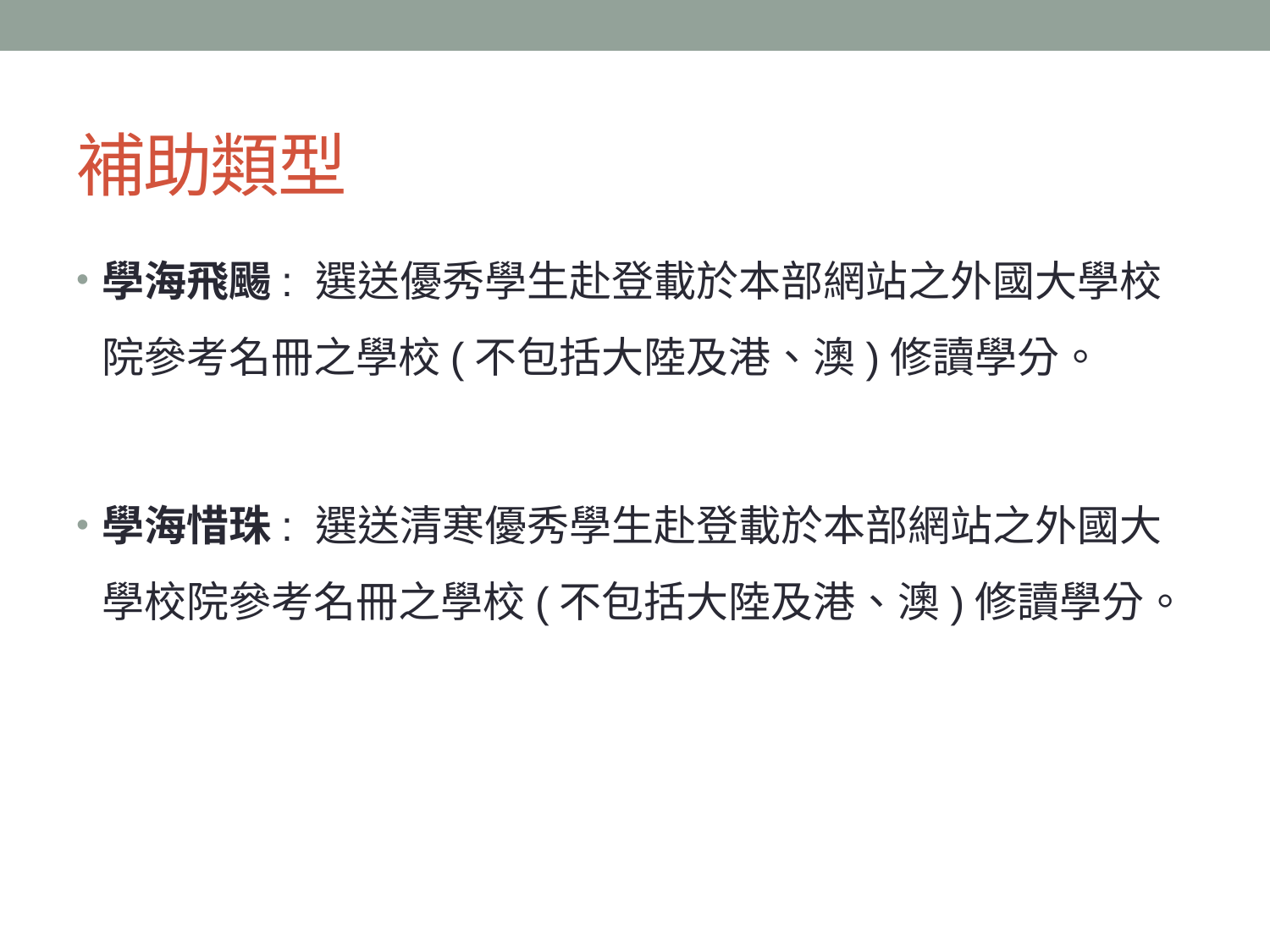

# 補助類型
學海飛颺: 選送優秀學生赴登載於本部網站之外國大學校院參考名冊之學校(不包括大陸及港、澳)修讀學分。

學海惜珠: 選送清寒優秀學生赴登載於本部網站之外國大學校院參考名冊之學校(不包括大陸及港、澳)修讀學分。